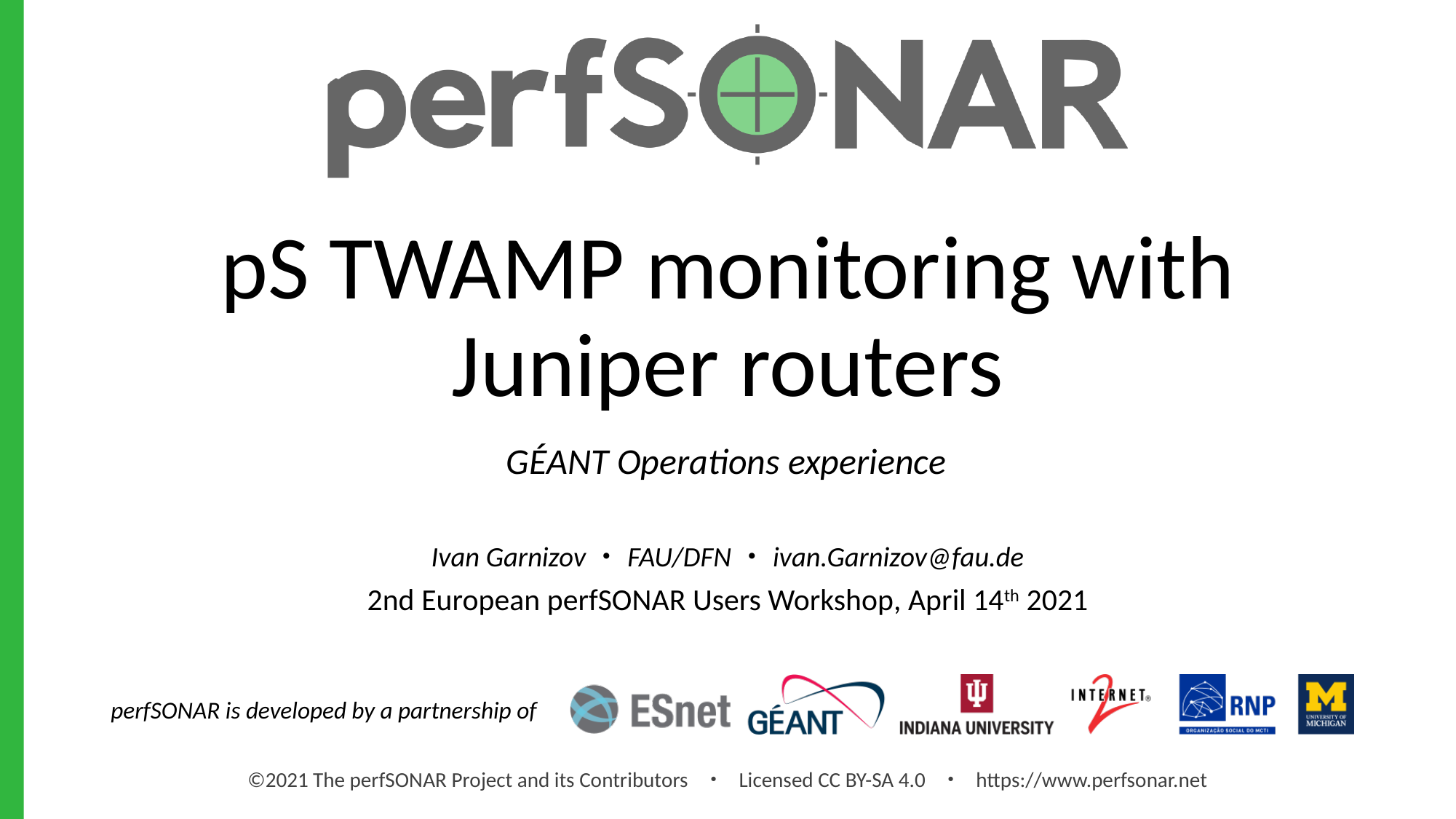

# pS TWAMP monitoring with Juniper routers
GÉANT Operations experience
Ivan Garnizov・FAU/DFN・ivan.Garnizov@fau.de
2nd European perfSONAR Users Workshop, April 14th 2021
©2021 The perfSONAR Project and its Contributors  ・  Licensed CC BY-SA 4.0  ・  https://www.perfsonar.net